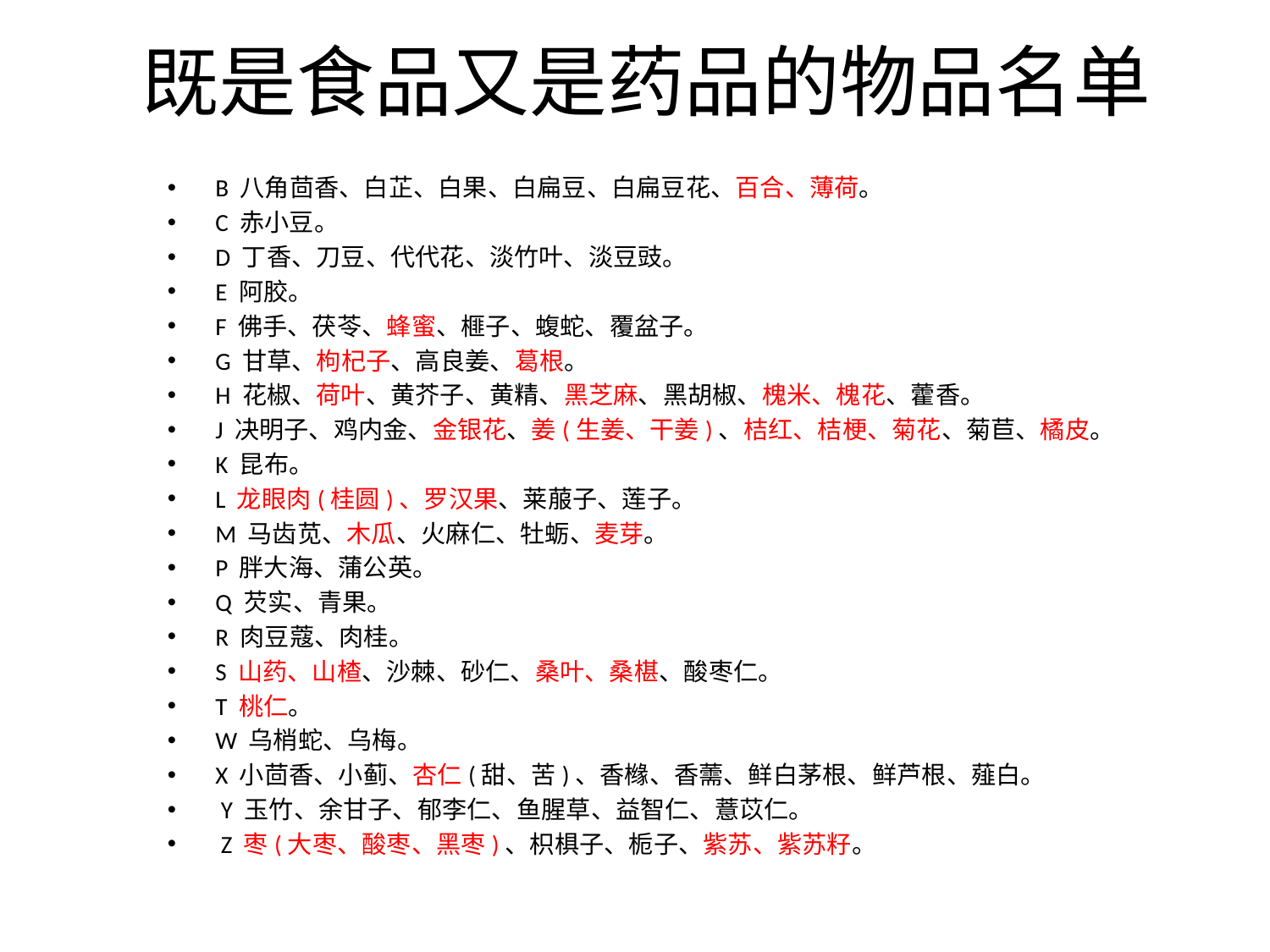

# 既是食品又是药品的物品名单
B 八角茴香、白芷、白果、白扁豆、白扁豆花、百合、薄荷。
C 赤小豆。
D 丁香、刀豆、代代花、淡竹叶、淡豆豉。
E 阿胶。
F 佛手、茯苓、蜂蜜、榧子、蝮蛇、覆盆子。
G 甘草、枸杞子、高良姜、葛根。
H 花椒、荷叶、黄芥子、黄精、黑芝麻、黑胡椒、槐米、槐花、藿香。
J 决明子、鸡内金、金银花、姜(生姜、干姜)、桔红、桔梗、菊花、菊苣、橘皮。
K 昆布。
L 龙眼肉(桂圆)、罗汉果、莱菔子、莲子。
M 马齿苋、木瓜、火麻仁、牡蛎、麦芽。
P 胖大海、蒲公英。
Q 芡实、青果。
R 肉豆蔻、肉桂。
S 山药、山楂、沙棘、砂仁、桑叶、桑椹、酸枣仁。
T 桃仁。
W 乌梢蛇、乌梅。
X 小茴香、小蓟、杏仁(甜、苦)、香橼、香薷、鲜白茅根、鲜芦根、薤白。
 Y 玉竹、余甘子、郁李仁、鱼腥草、益智仁、薏苡仁。
 Z 枣(大枣、酸枣、黑枣)、枳椇子、栀子、紫苏、紫苏籽。